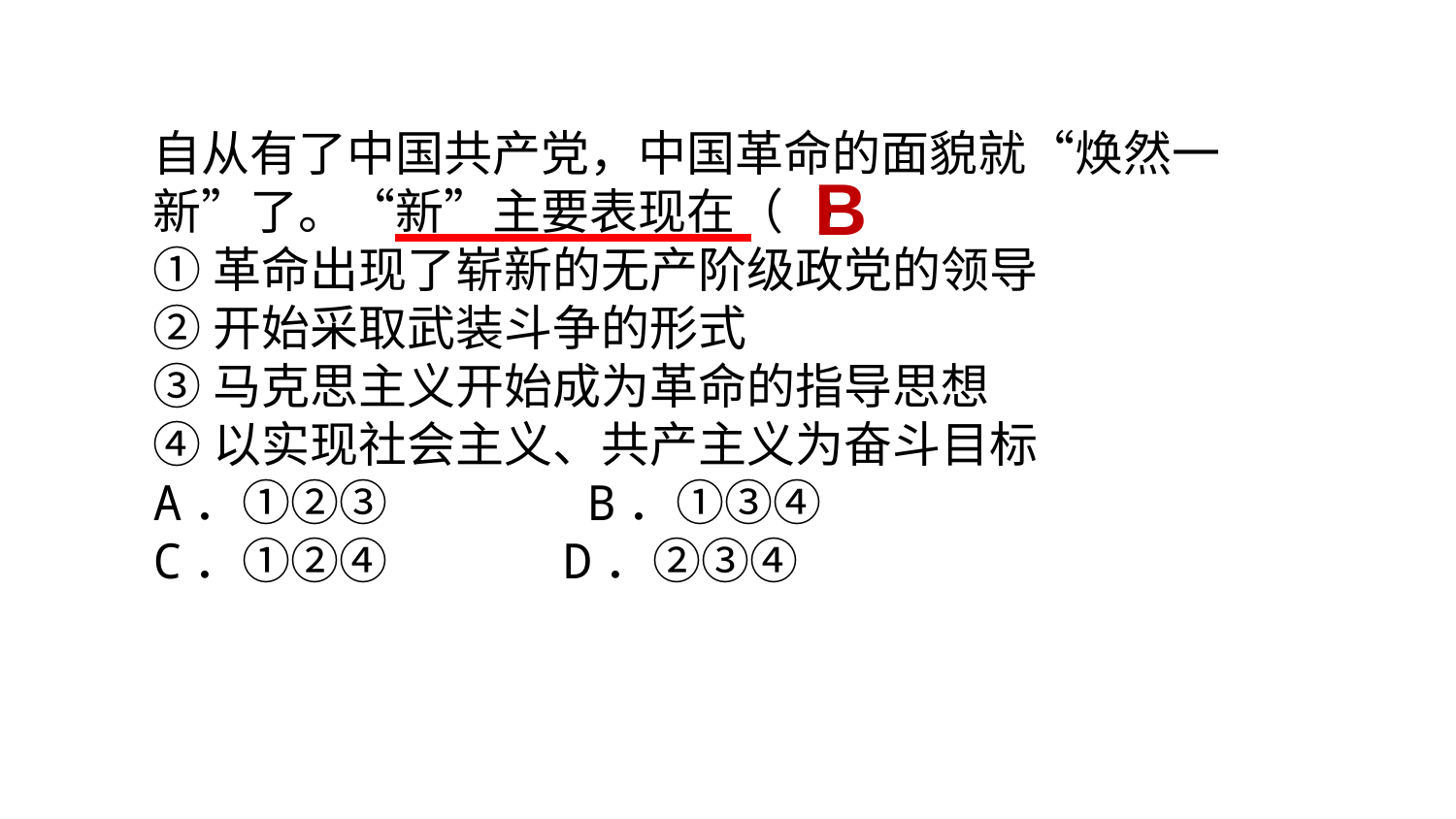

自从有了中国共产党，中国革命的面貌就“焕然一新”了。“新”主要表现在（   ）
①革命出现了崭新的无产阶级政党的领导
②开始采取武装斗争的形式
③马克思主义开始成为革命的指导思想
④以实现社会主义、共产主义为奋斗目标
A．①②③	            B．①③④
C．①②④               D．②③④
B